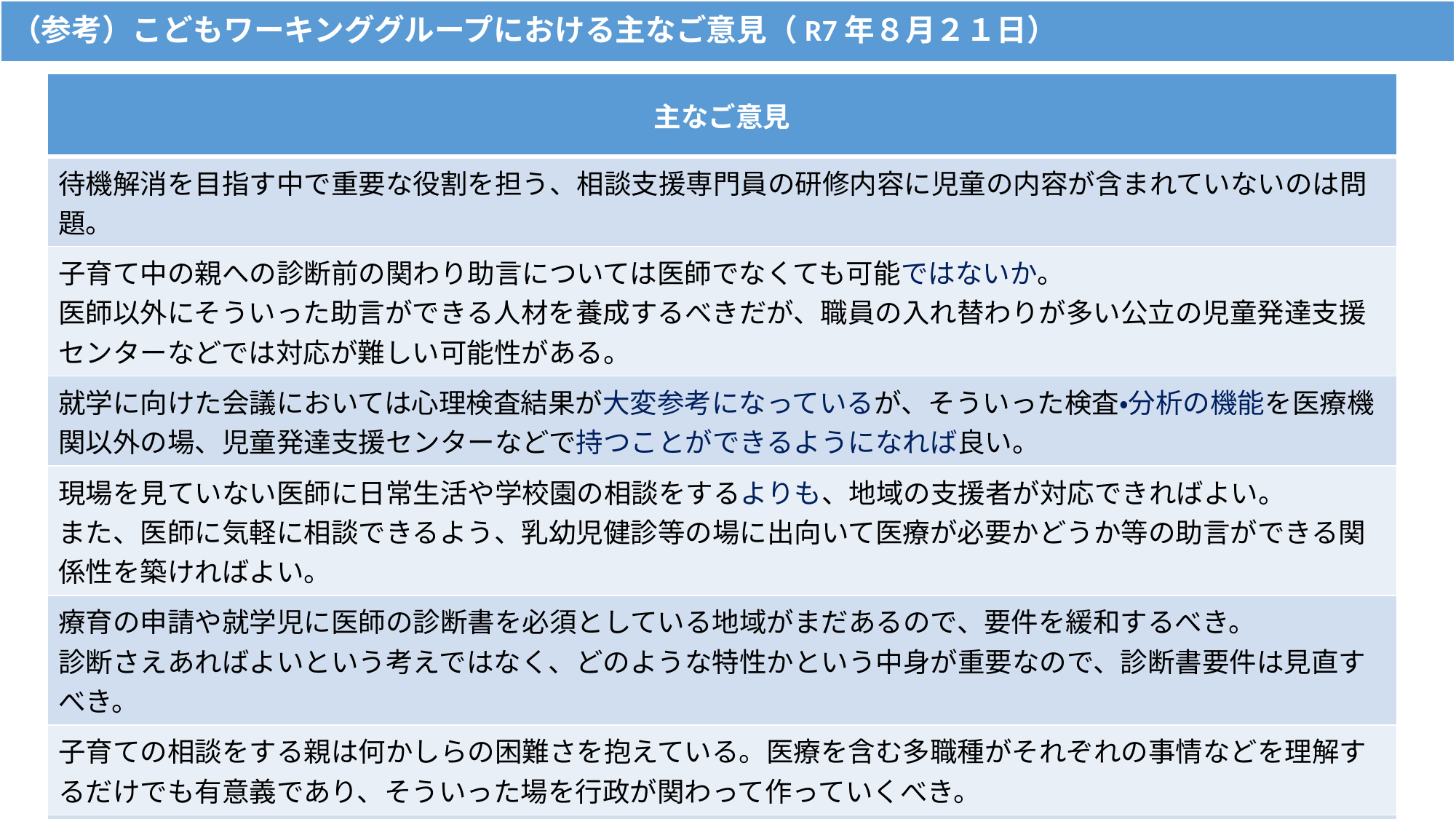

（参考）こどもワーキンググループにおける主なご意見（R7年８月２１日）
| 主なご意見 |
| --- |
| 待機解消を目指す中で重要な役割を担う、相談支援専門員の研修内容に児童の内容が含まれていないのは問題。 |
| 子育て中の親への診断前の関わり助言については医師でなくても可能ではないか。 医師以外にそういった助言ができる人材を養成するべきだが、職員の入れ替わりが多い公立の児童発達支援センターなどでは対応が難しい可能性がある。 |
| 就学に向けた会議においては心理検査結果が大変参考になっているが、そういった検査・分析の機能を医療機関以外の場、児童発達支援センターなどで持つことができるようになれば良い。 |
| 現場を見ていない医師に日常生活や学校園の相談をするよりも、地域の支援者が対応できればよい。 また、医師に気軽に相談できるよう、乳幼児健診等の場に出向いて医療が必要かどうか等の助言ができる関係性を築ければよい。 |
| 療育の申請や就学児に医師の診断書を必須としている地域がまだあるので、要件を緩和するべき。 診断さえあればよいという考えではなく、どのような特性かという中身が重要なので、診断書要件は見直すべき。 |
| 子育ての相談をする親は何かしらの困難さを抱えている。医療を含む多職種がそれぞれの事情などを理解するだけでも有意義であり、そういった場を行政が関わって作っていくべき。 |
| 労働人口が減っている状況下では、例えば動画をあらかじめ送付して医師に診てもらう等の診療方式も検討してもいいのではないか・ |
27